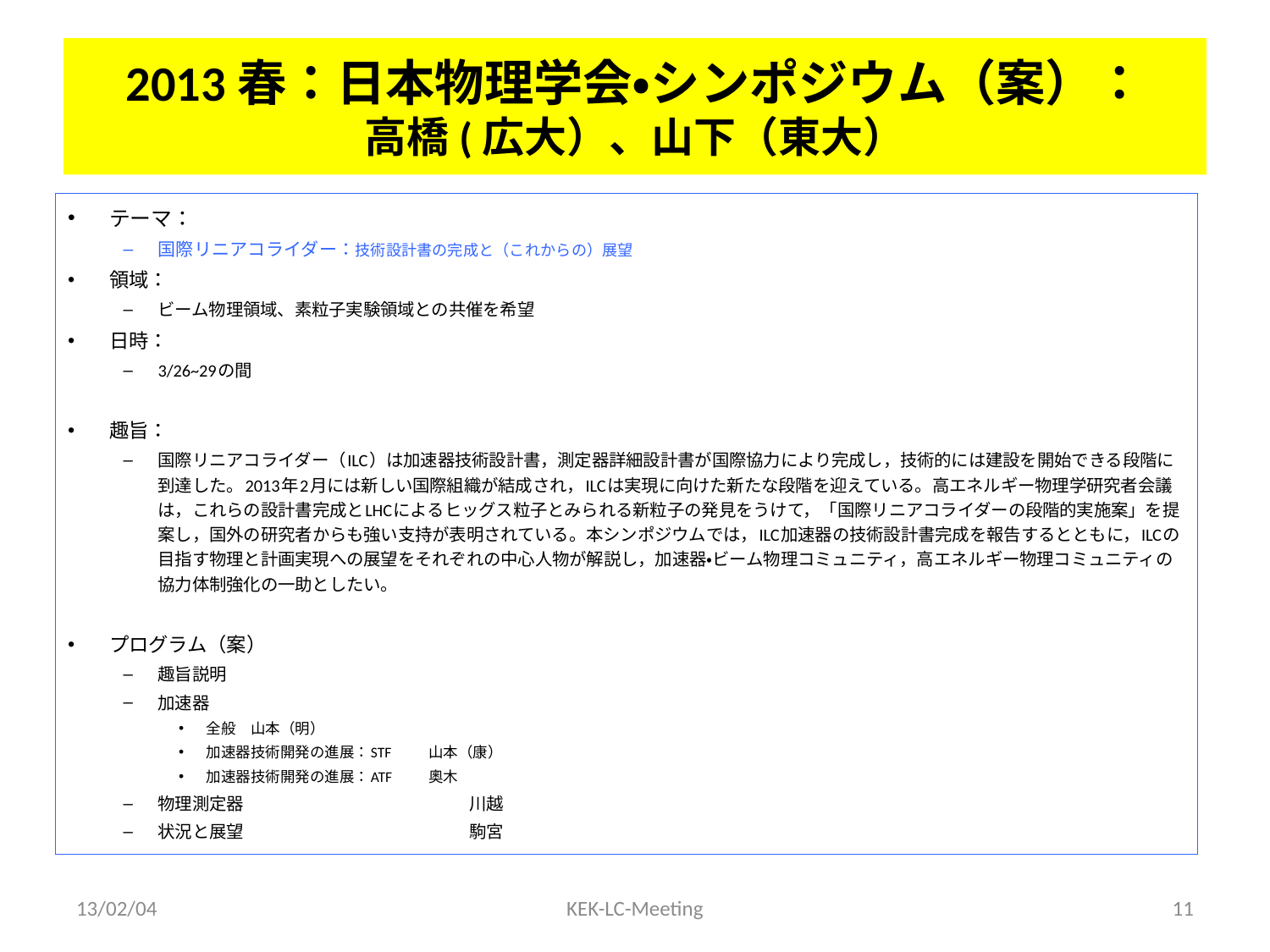

# 2013春：日本物理学会・シンポジウム（案）： 高橋(広大）、山下（東大）
テーマ：
国際リニアコライダー：技術設計書の完成と（これからの）展望
領域：
ビーム物理領域、素粒子実験領域との共催を希望
日時：
3/26~29の間

趣旨：
国際リニアコライダー（ILC）は加速器技術設計書，測定器詳細設計書が国際協力により完成し，技術的には建設を開始できる段階に到達した。2013年2月には新しい国際組織が結成され，ILCは実現に向けた新たな段階を迎えている。高エネルギー物理学研究者会議は，これらの設計書完成とLHCによるヒッグス粒子とみられる新粒子の発見をうけて，「国際リニアコライダーの段階的実施案」を提案し，国外の研究者からも強い支持が表明されている。本シンポジウムでは，ILC加速器の技術設計書完成を報告するとともに，ILCの目指す物理と計画実現への展望をそれぞれの中心人物が解説し，加速器・ビーム物理コミュニティ，高エネルギー物理コミュニティの協力体制強化の一助としたい。

プログラム（案）
趣旨説明
加速器
全般 					山本（明）
加速器技術開発の進展：STF  			山本（康）
加速器技術開発の進展：ATF			奧木
物理測定器 					川越
状況と展望  					駒宮

13/02/04
KEK-LC-Meeting
11